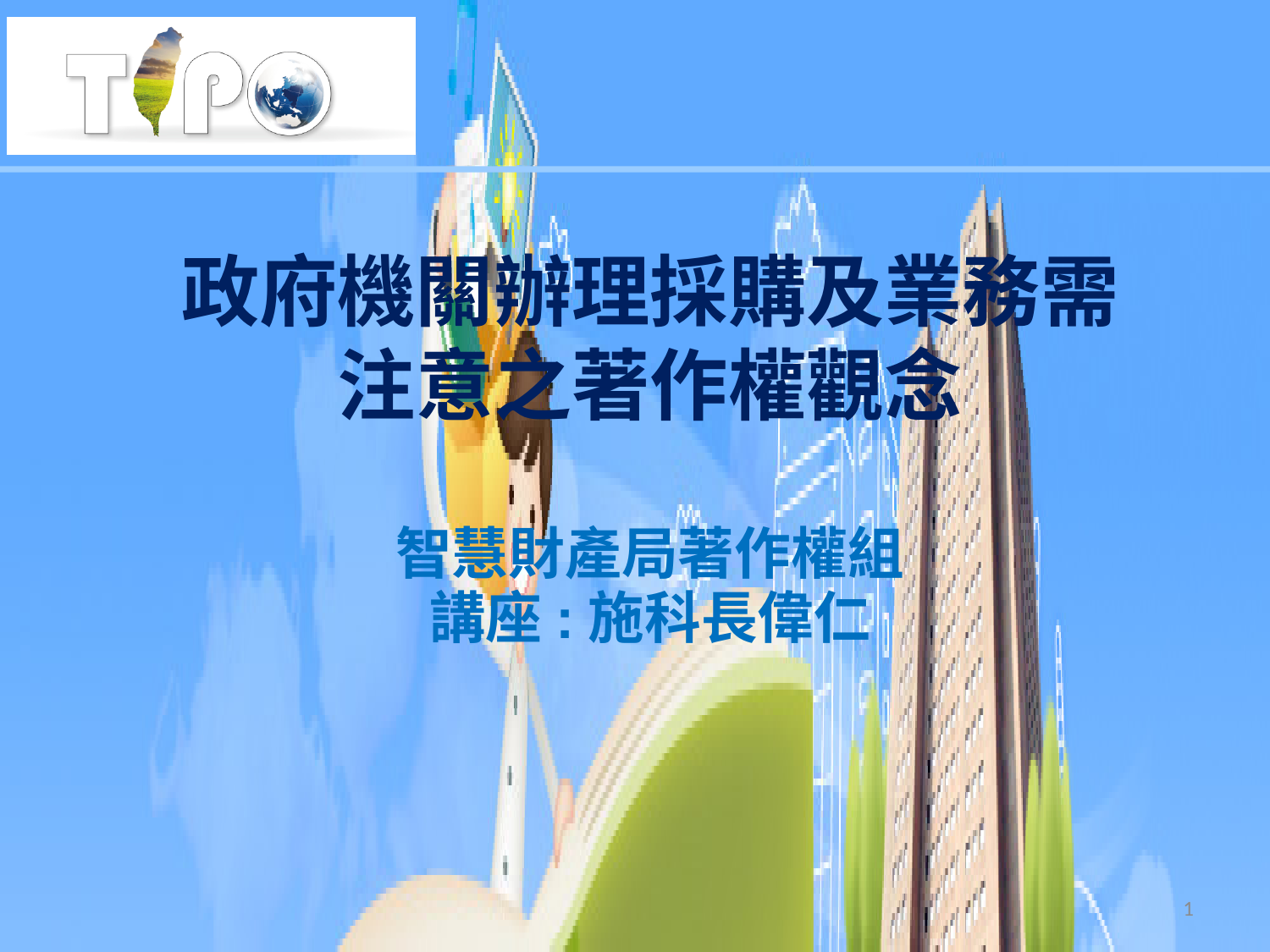

# 政府機關辦理採購及業務需注意之著作權觀念
智慧財產局著作權組
講座:施科長偉仁
1